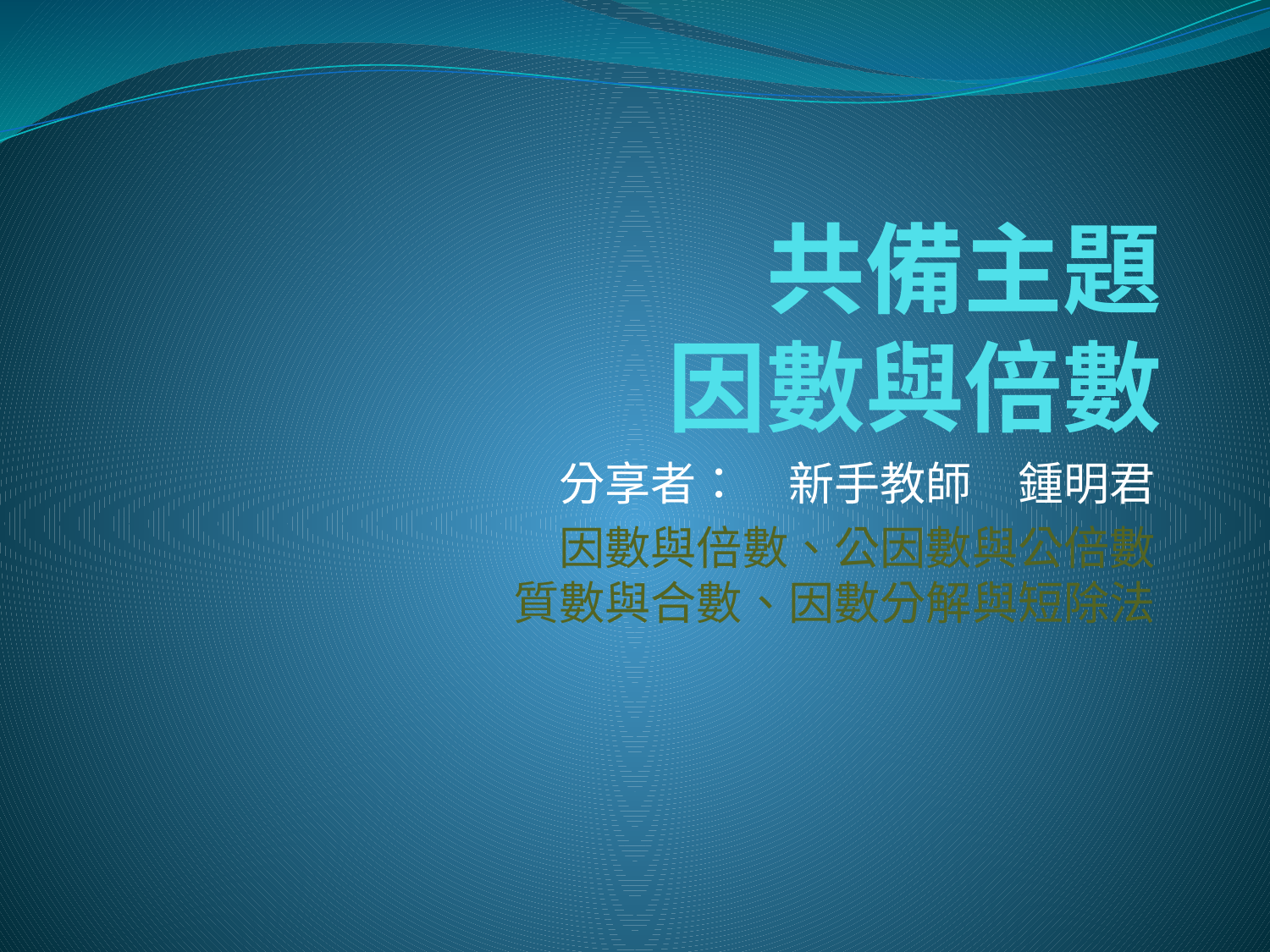

# 共備主題 因數與倍數
分享者：　新手教師　鍾明君
因數與倍數、公因數與公倍數
質數與合數、因數分解與短除法